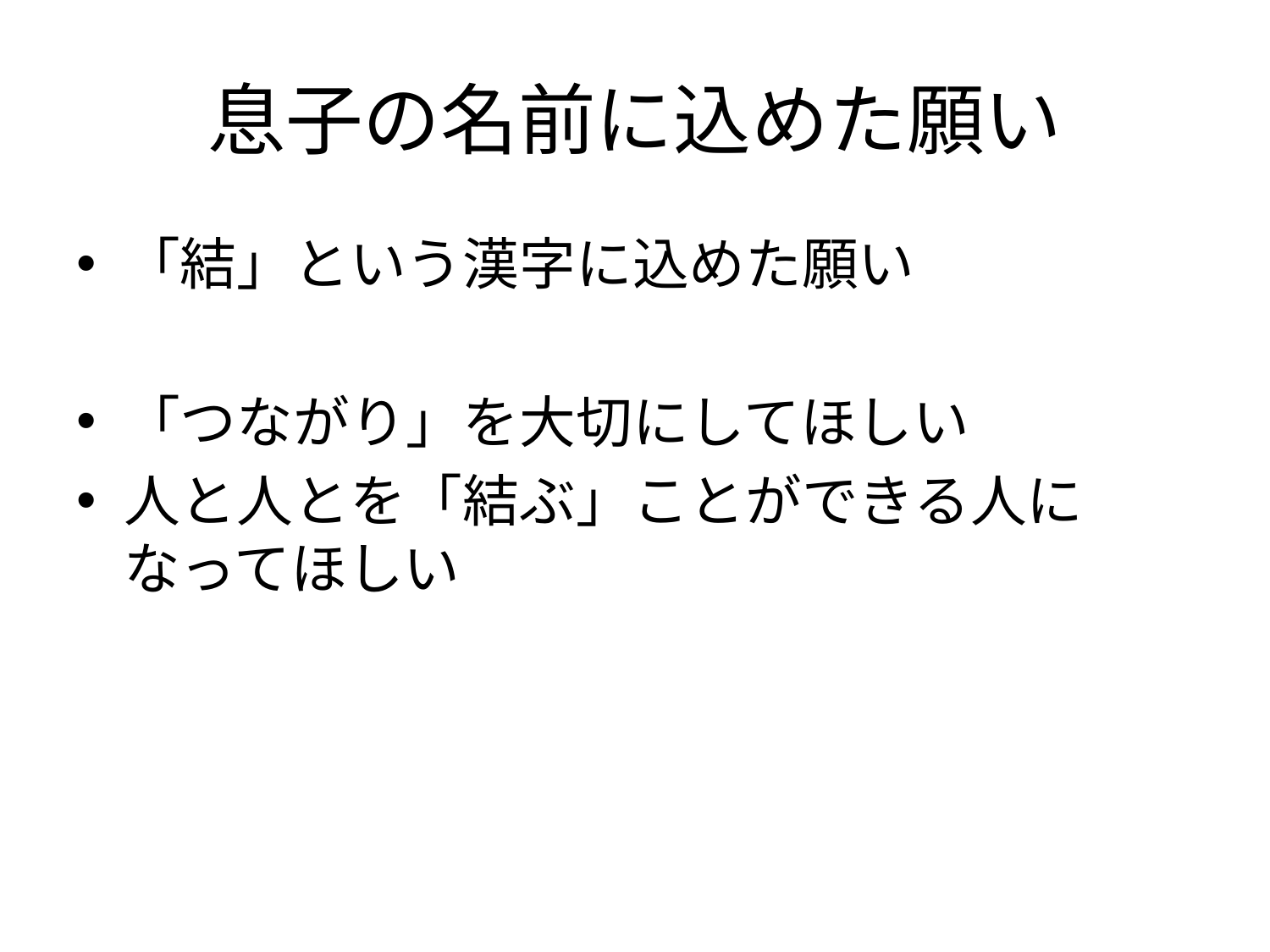

# 息子の名前に込めた願い
「結」という漢字に込めた願い

「つながり」を大切にしてほしい
人と人とを「結ぶ」ことができる人になってほしい